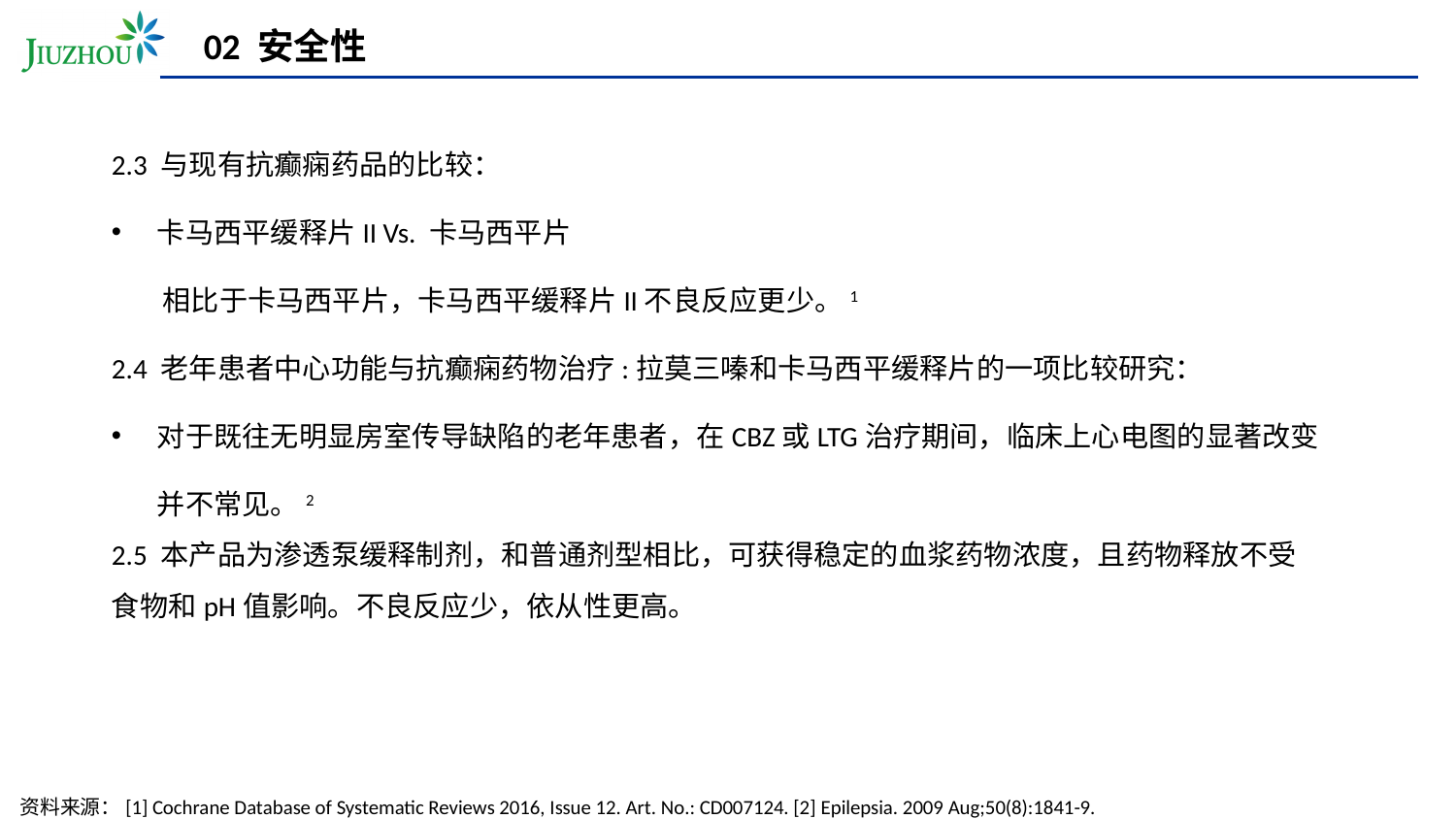

# 02 安全性
2.3 与现有抗癫痫药品的比较：
卡马西平缓释片II Vs. 卡马西平片
       相比于卡马西平片，卡马西平缓释片II不良反应更少。1
2.4 老年患者中心功能与抗癫痫药物治疗:拉莫三嗪和卡马西平缓释片的一项比较研究：
对于既往无明显房室传导缺陷的老年患者，在CBZ或LTG治疗期间，临床上心电图的显著改变并不常见。2
2.5 本产品为渗透泵缓释制剂，和普通剂型相比，可获得稳定的血浆药物浓度，且药物释放不受食物和pH值影响。不良反应少，依从性更高。

资料来源：[1] Cochrane Database of Systematic Reviews 2016, Issue 12. Art. No.: CD007124. [2] Epilepsia. 2009 Aug;50(8):1841-9.